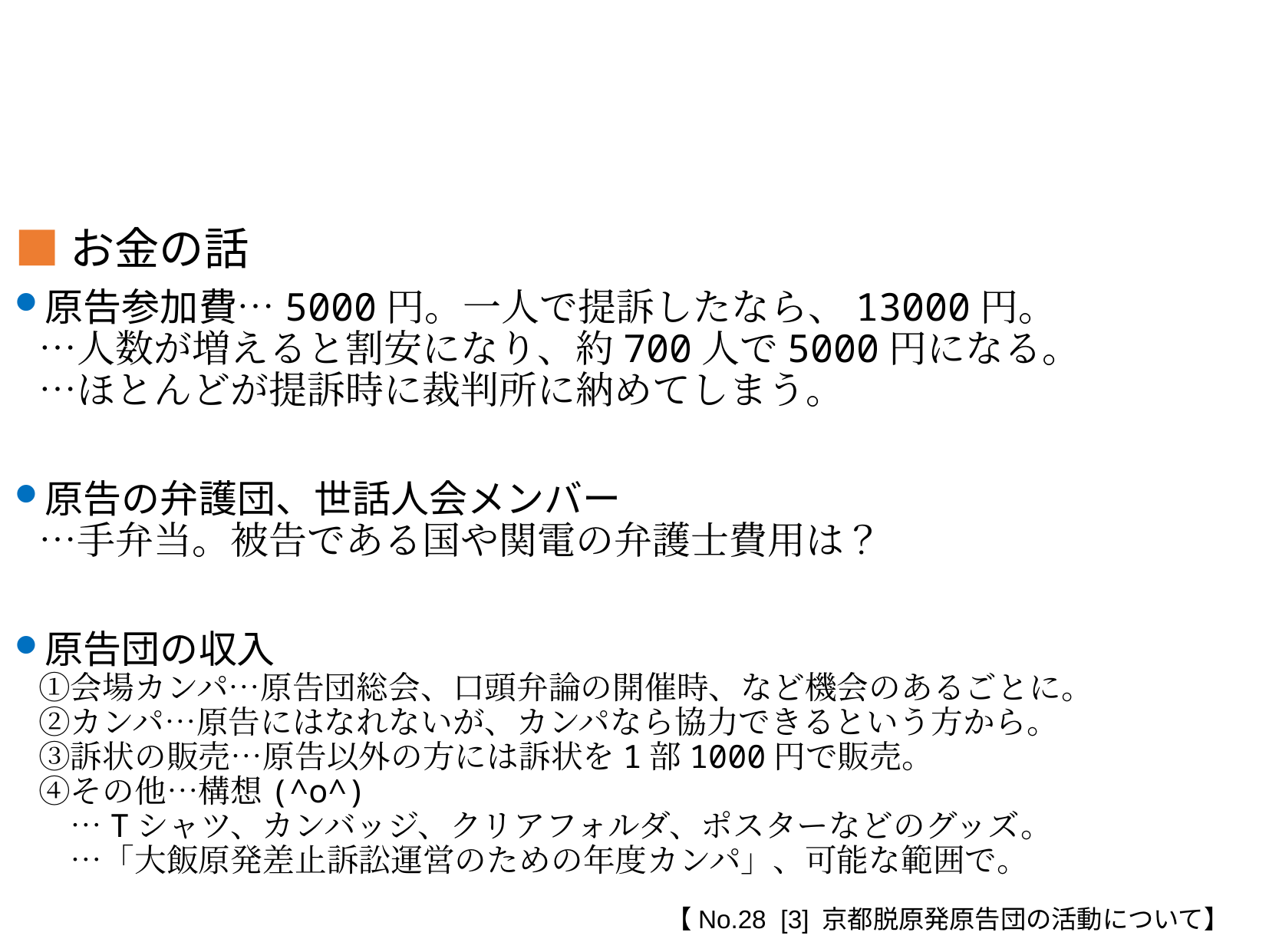

■お金の話
原告参加費…5000円。一人で提訴したなら、13000円。
…人数が増えると割安になり、約700人で5000円になる。
…ほとんどが提訴時に裁判所に納めてしまう。

原告の弁護団、世話人会メンバー
…手弁当。被告である国や関電の弁護士費用は？

原告団の収入
①会場カンパ…原告団総会、口頭弁論の開催時、など機会のあるごとに。
②カンパ…原告にはなれないが、カンパなら協力できるという方から。
③訴状の販売…原告以外の方には訴状を1部1000円で販売。
④その他…構想(^o^)
　…Tシャツ、カンバッジ、クリアフォルダ、ポスターなどのグッズ。
　…「大飯原発差止訴訟運営のための年度カンパ」、可能な範囲で。
【No.28  [3] 京都脱原発原告団の活動について】